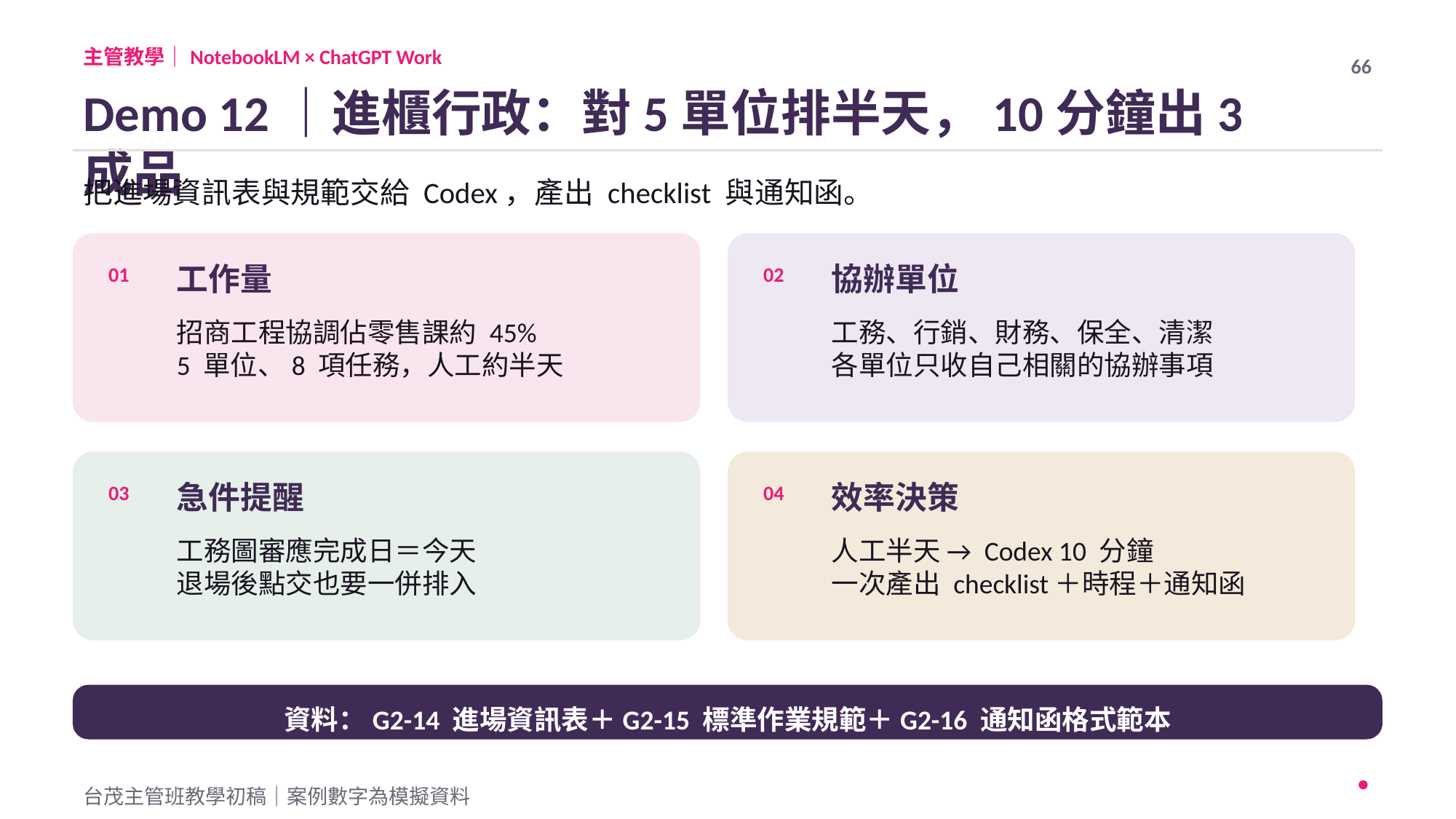

主管教學｜NotebookLM × ChatGPT Work
66
Demo 12｜進櫃行政：對5單位排半天，10分鐘出3成品

把進場資訊表與規範交給 Codex，產出 checklist 與通知函。

工作量
協辦單位
01
02
招商工程協調佔零售課約 45%
5 單位、8 項任務，人工約半天
工務、行銷、財務、保全、清潔
各單位只收自己相關的協辦事項

急件提醒
效率決策
03
04
工務圖審應完成日＝今天
退場後點交也要一併排入
人工半天 → Codex 10 分鐘
一次產出 checklist＋時程＋通知函

資料：G2-14 進場資訊表＋G2-15 標準作業規範＋G2-16 通知函格式範本
台茂主管班教學初稿｜案例數字為模擬資料